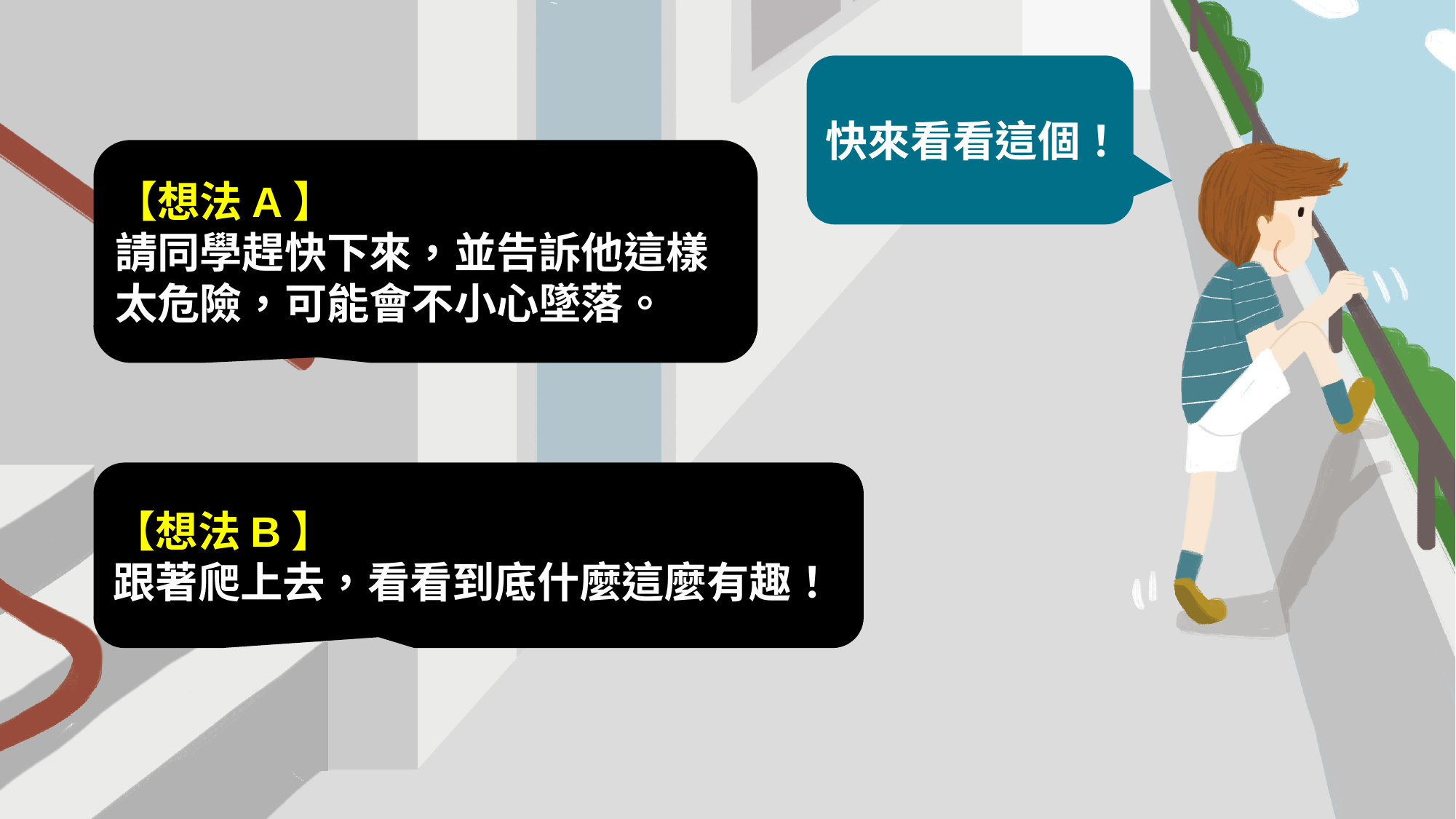

快來看看這個！
【想法A】
請同學趕快下來，並告訴他這樣太危險，可能會不小心墜落。
【想法B】
跟著爬上去，看看到底什麼這麼有趣！